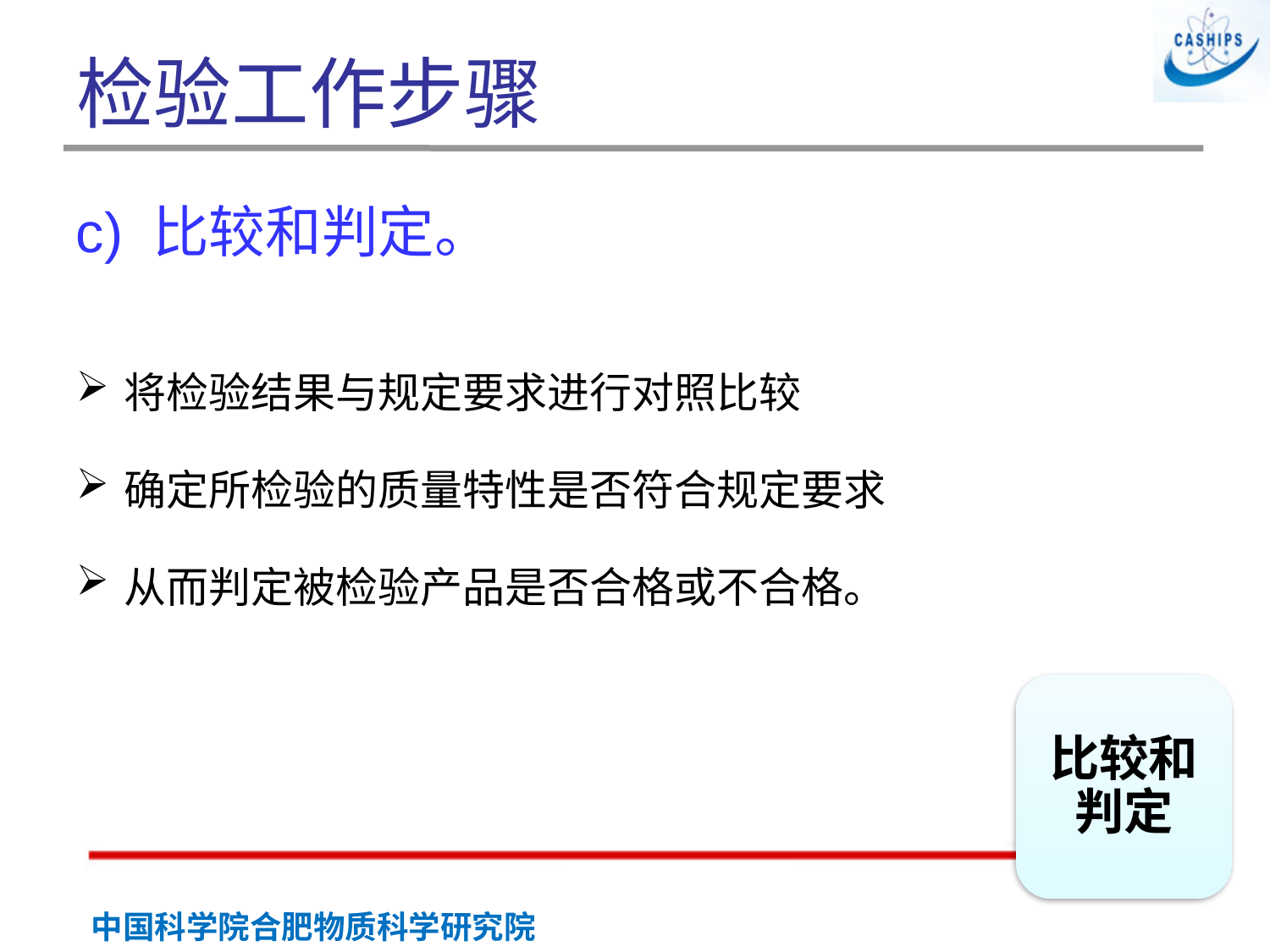

# 检验工作步骤
c) 比较和判定。

将检验结果与规定要求进行对照比较
确定所检验的质量特性是否符合规定要求
从而判定被检验产品是否合格或不合格。

比较和判定